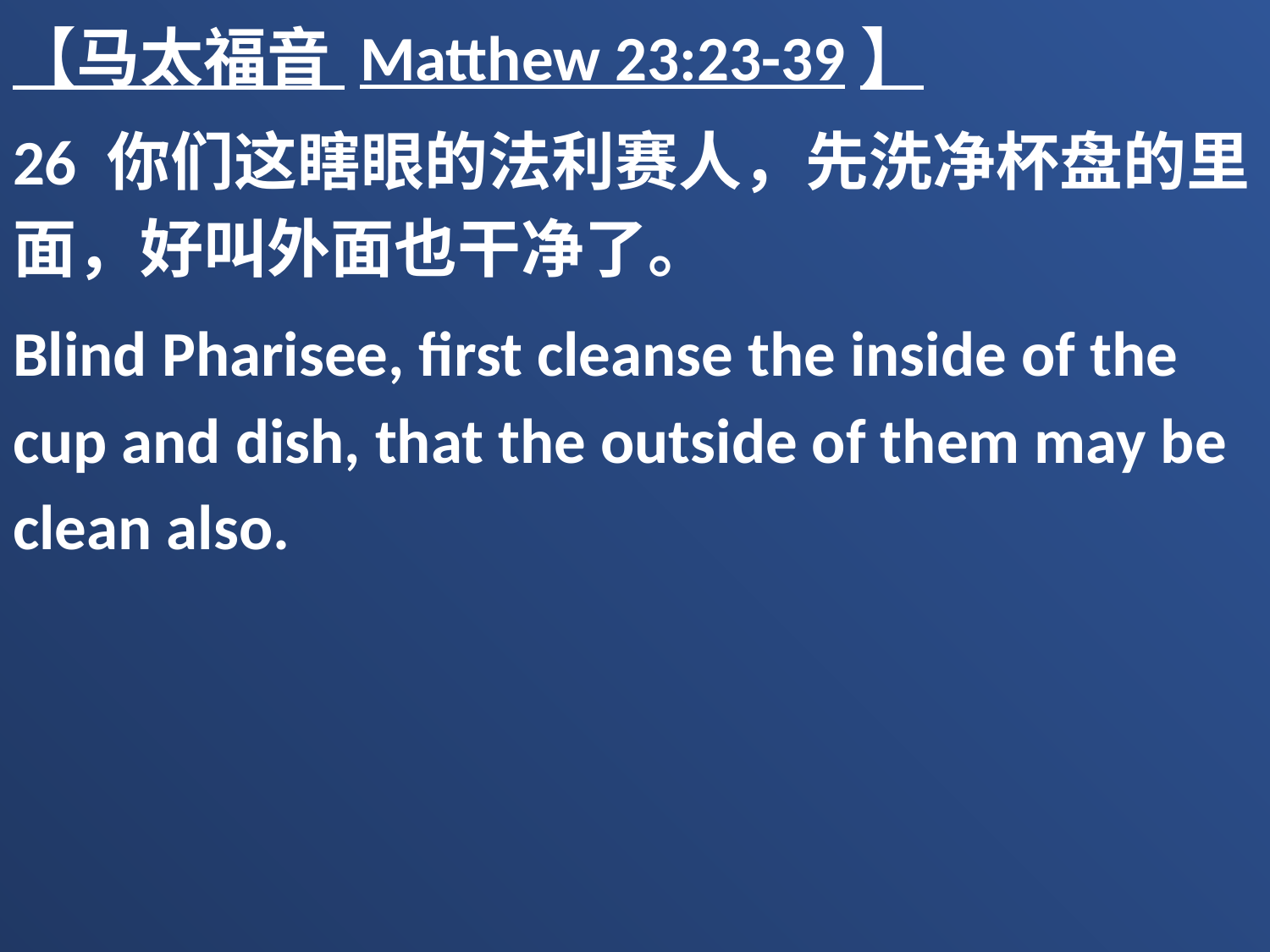

【马太福音 Matthew 23:23-39】
26 你们这瞎眼的法利赛人，先洗净杯盘的里面，好叫外面也干净了。
Blind Pharisee, first cleanse the inside of the cup and dish, that the outside of them may be clean also.